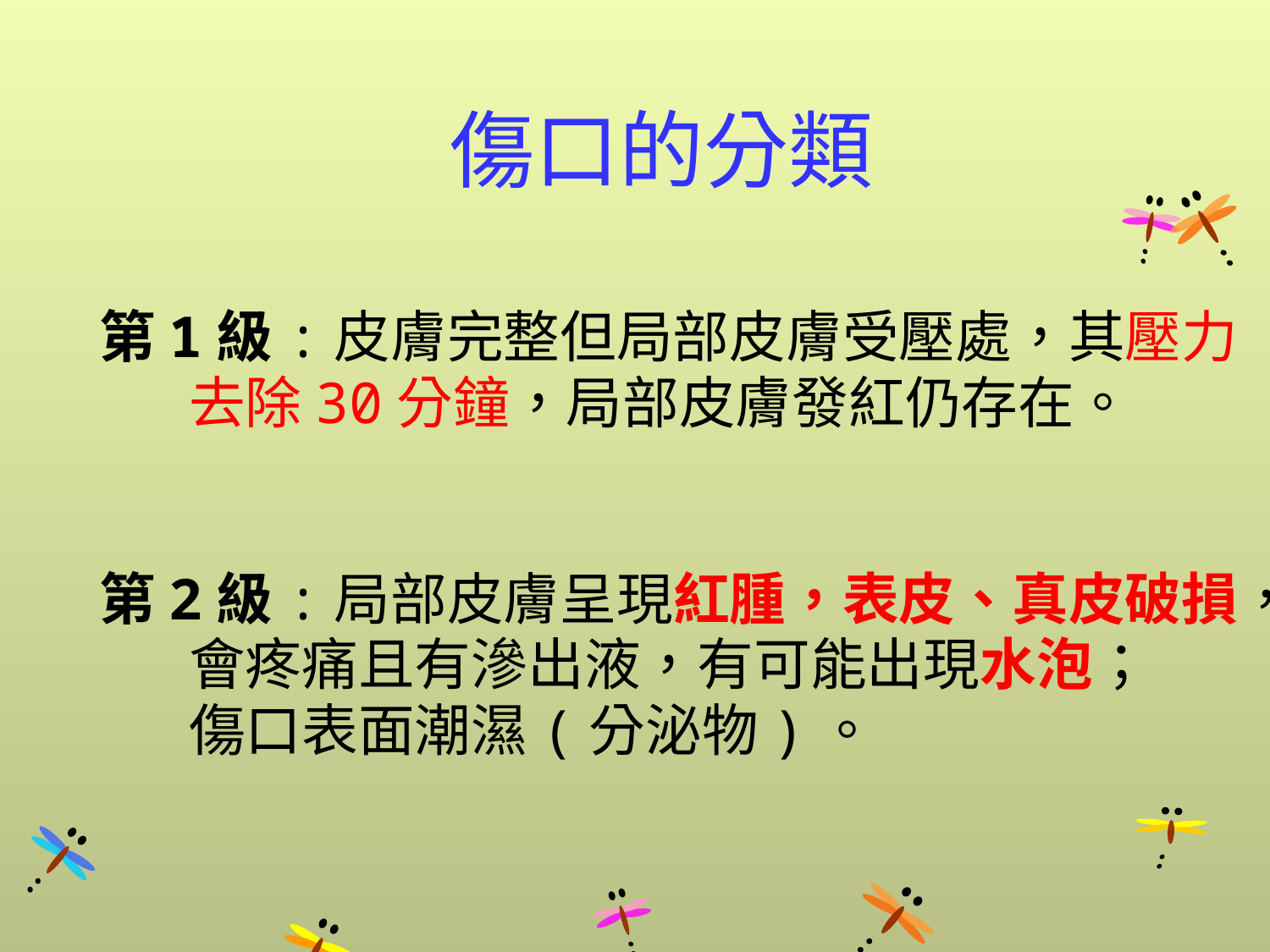

# 傷口的分類

第1級:皮膚完整但局部皮膚受壓處，其壓力
      去除30分鐘，局部皮膚發紅仍存在。

第2級:局部皮膚呈現紅腫，表皮、真皮破損，
      會疼痛且有滲出液，有可能出現水泡；
      傷口表面潮濕(分泌物)。